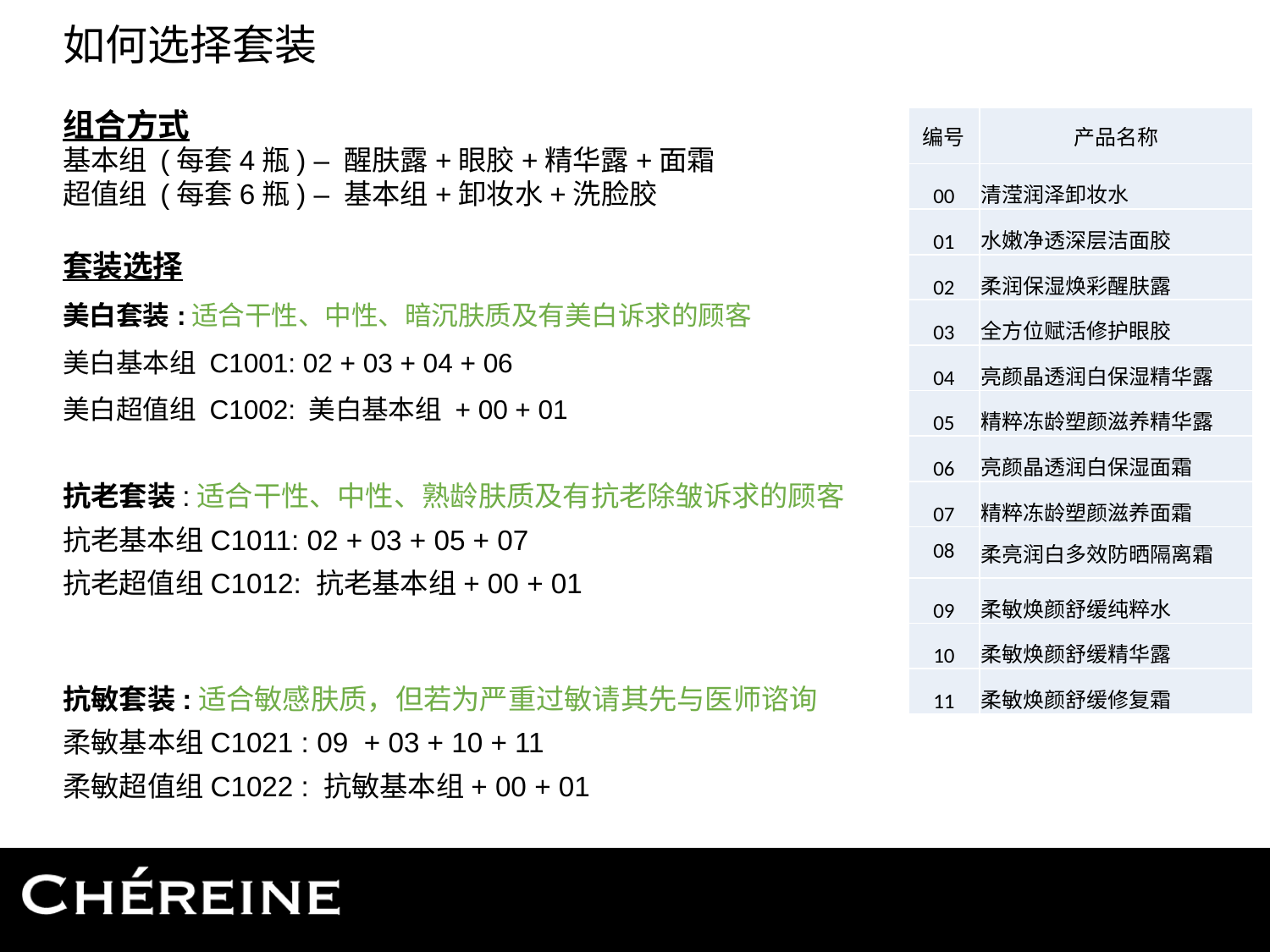

# 如何选择套装
组合方式
基本组 (每套4瓶) – 醒肤露+眼胶+精华露+面霜
超值组 (每套6瓶) – 基本组+卸妆水+洗脸胶
| 编号 | 产品名称 |
| --- | --- |
| 00 | 清滢润泽卸妆水 |
| 01 | 水嫩净透深层洁面胶 |
| 02 | 柔润保湿焕彩醒肤露 |
| 03 | 全方位赋活修护眼胶 |
| 04 | 亮颜晶透润白保湿精华露 |
| 05 | 精粹冻龄塑颜滋养精华露 |
| 06 | 亮颜晶透润白保湿面霜 |
| 07 | 精粹冻龄塑颜滋养面霜 |
| 08 | 柔亮润白多效防晒隔离霜 |
| 09 | 柔敏焕颜舒缓纯粹水 |
| 10 | 柔敏焕颜舒缓精华露 |
| 11 | 柔敏焕颜舒缓修复霜 |
套装选择
美白套装:适合干性、中性、暗沉肤质及有美白诉求的顾客
美白基本组 C1001: 02 + 03 + 04 + 06
美白超值组 C1002: 美白基本组 + 00 + 01

抗老套装:适合干性、中性、熟龄肤质及有抗老除皱诉求的顾客
抗老基本组C1011: 02 + 03 + 05 + 07
抗老超值组C1012: 抗老基本组+ 00 + 01

抗敏套装:适合敏感肤质，但若为严重过敏请其先与医师谘询
柔敏基本组C1021 : 09  + 03 + 10 + 11
柔敏超值组C1022 : 抗敏基本组+ 00 + 01